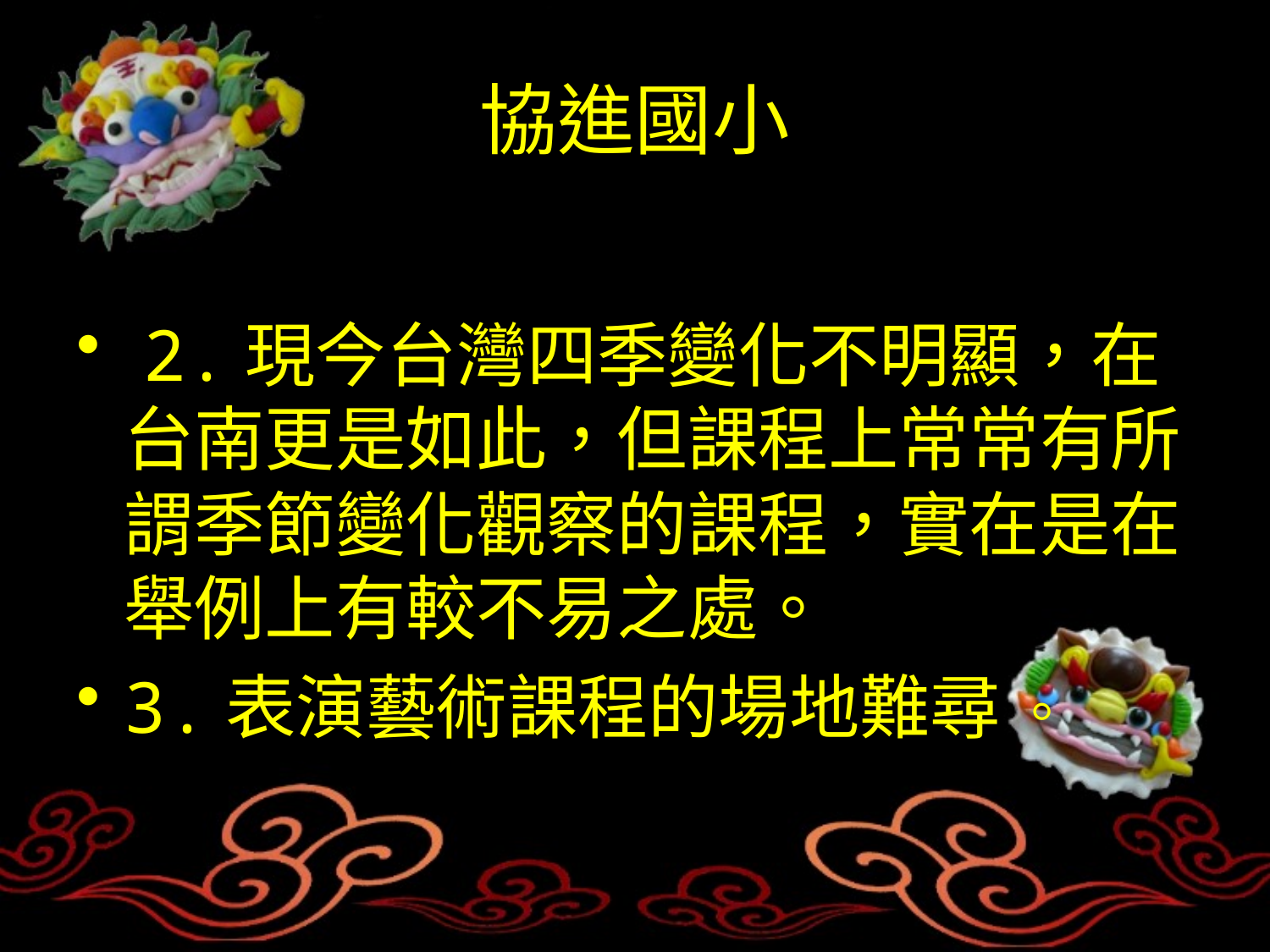

# 協進國小

 2.現今台灣四季變化不明顯，在台南更是如此，但課程上常常有所謂季節變化觀察的課程，實在是在舉例上有較不易之處。
3.表演藝術課程的場地難尋 。